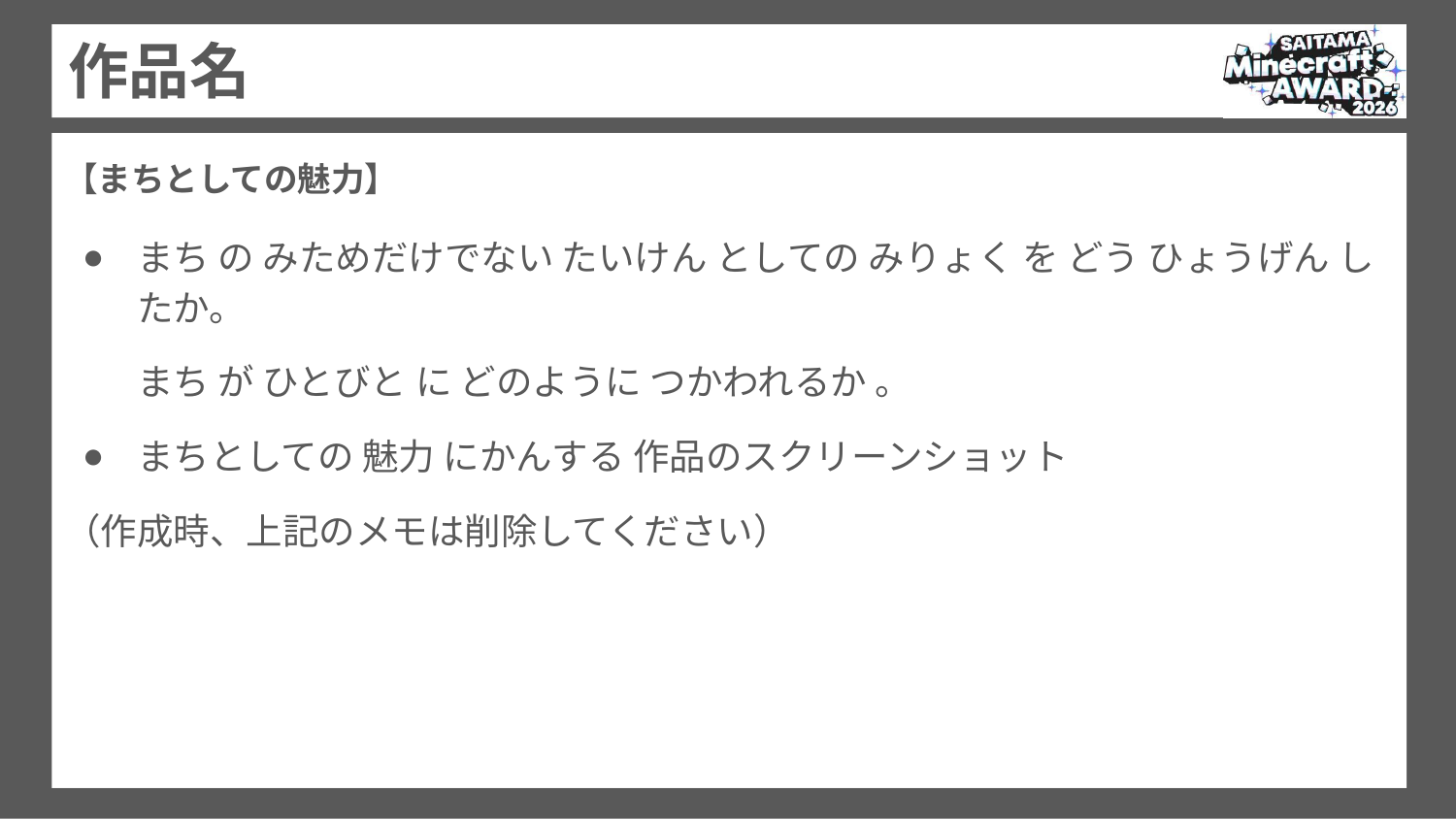

作品名
【まちとしての魅力】
まち の みためだけでない たいけん としての みりょく を どう ひょうげん したか。
まち が ひとびと に どのように つかわれるか 。
まちとしての 魅力 にかんする 作品のスクリーンショット
（作成時、上記のメモは削除してください）